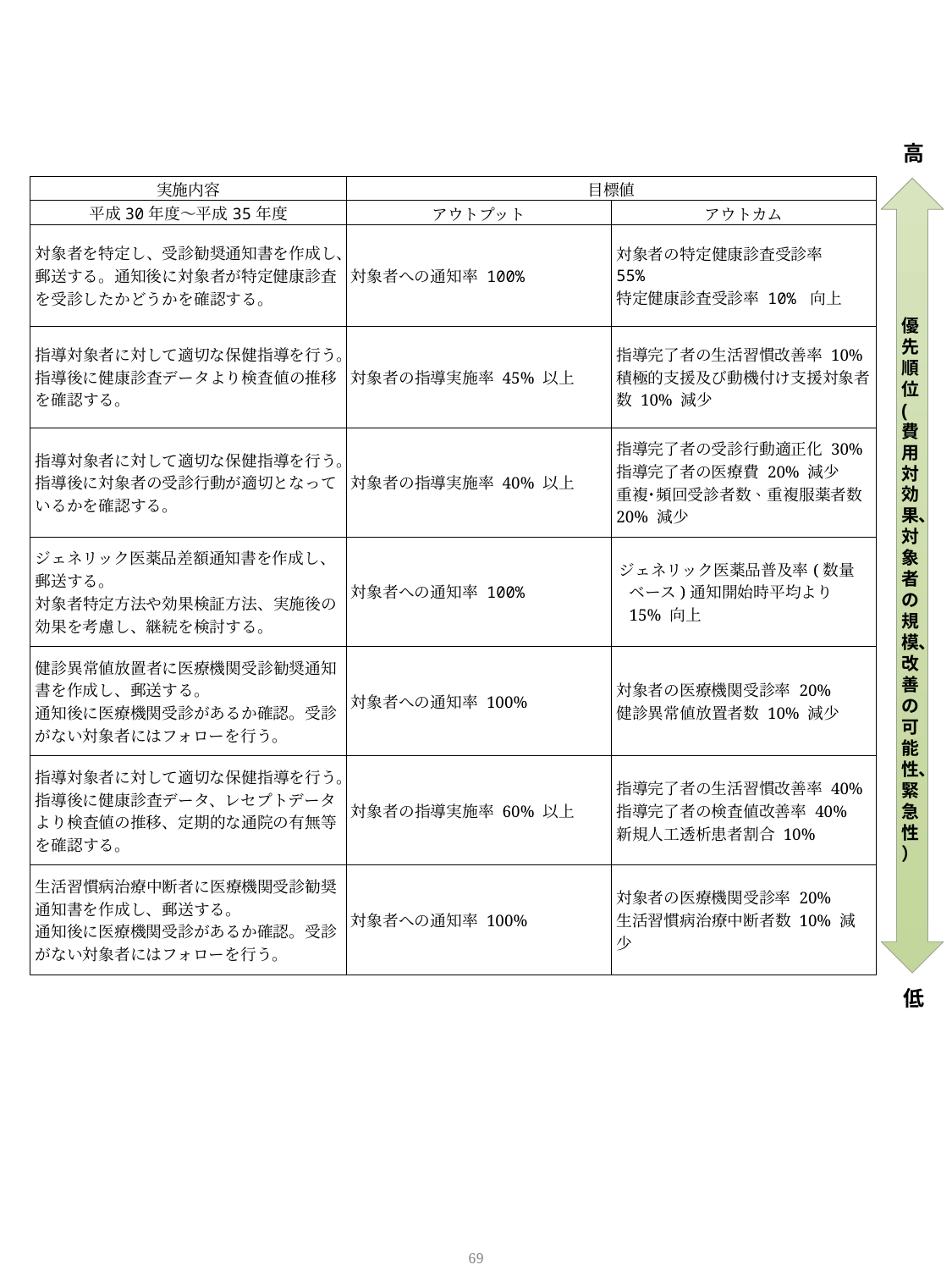

高
| 実施内容 | 目標値 |  |
| --- | --- | --- |
| 平成30年度～平成35年度 | アウトプット | アウトカム |
| 対象者を特定し、受診勧奨通知書を作成し、郵送する。通知後に対象者が特定健康診査を受診したかどうかを確認する。 | 対象者への通知率 100% | 対象者の特定健康診査受診率　55% 特定健康診査受診率 10% 向上 |
| 指導対象者に対して適切な保健指導を行う。 指導後に健康診査データより検査値の推移を確認する。 | 対象者の指導実施率 45% 以上 | 指導完了者の生活習慣改善率 10% 積極的支援及び動機付け支援対象者数 10% 減少 |
| 指導対象者に対して適切な保健指導を行う。 指導後に対象者の受診行動が適切となっているかを確認する。 | 対象者の指導実施率 40% 以上 | 指導完了者の受診行動適正化 30% 指導完了者の医療費 20% 減少 重複･頻回受診者数、重複服薬者数 20% 減少 |
| ジェネリック医薬品差額通知書を作成し、郵送する。 対象者特定方法や効果検証方法、実施後の効果を考慮し、継続を検討する。 | 対象者への通知率 100% | ジェネリック医薬品普及率(数量ベース)通知開始時平均より 15% 向上 |
| 健診異常値放置者に医療機関受診勧奨通知書を作成し、郵送する。 通知後に医療機関受診があるか確認。受診がない対象者にはフォローを行う。 | 対象者への通知率 100% | 対象者の医療機関受診率 20% 健診異常値放置者数 10% 減少 |
| 指導対象者に対して適切な保健指導を行う。 指導後に健康診査データ、レセプトデータより検査値の推移、定期的な通院の有無等を確認する。 | 対象者の指導実施率 60% 以上 | 指導完了者の生活習慣改善率 40% 指導完了者の検査値改善率 40% 新規人工透析患者割合 10% |
| 生活習慣病治療中断者に医療機関受診勧奨通知書を作成し、郵送する。 通知後に医療機関受診があるか確認。受診がない対象者にはフォローを行う。 | 対象者への通知率 100% | 対象者の医療機関受診率 20% 生活習慣病治療中断者数 10% 減少 |
優先順位 (費用対効果、対象者の規模、改善の可能性、緊急性）

低
69